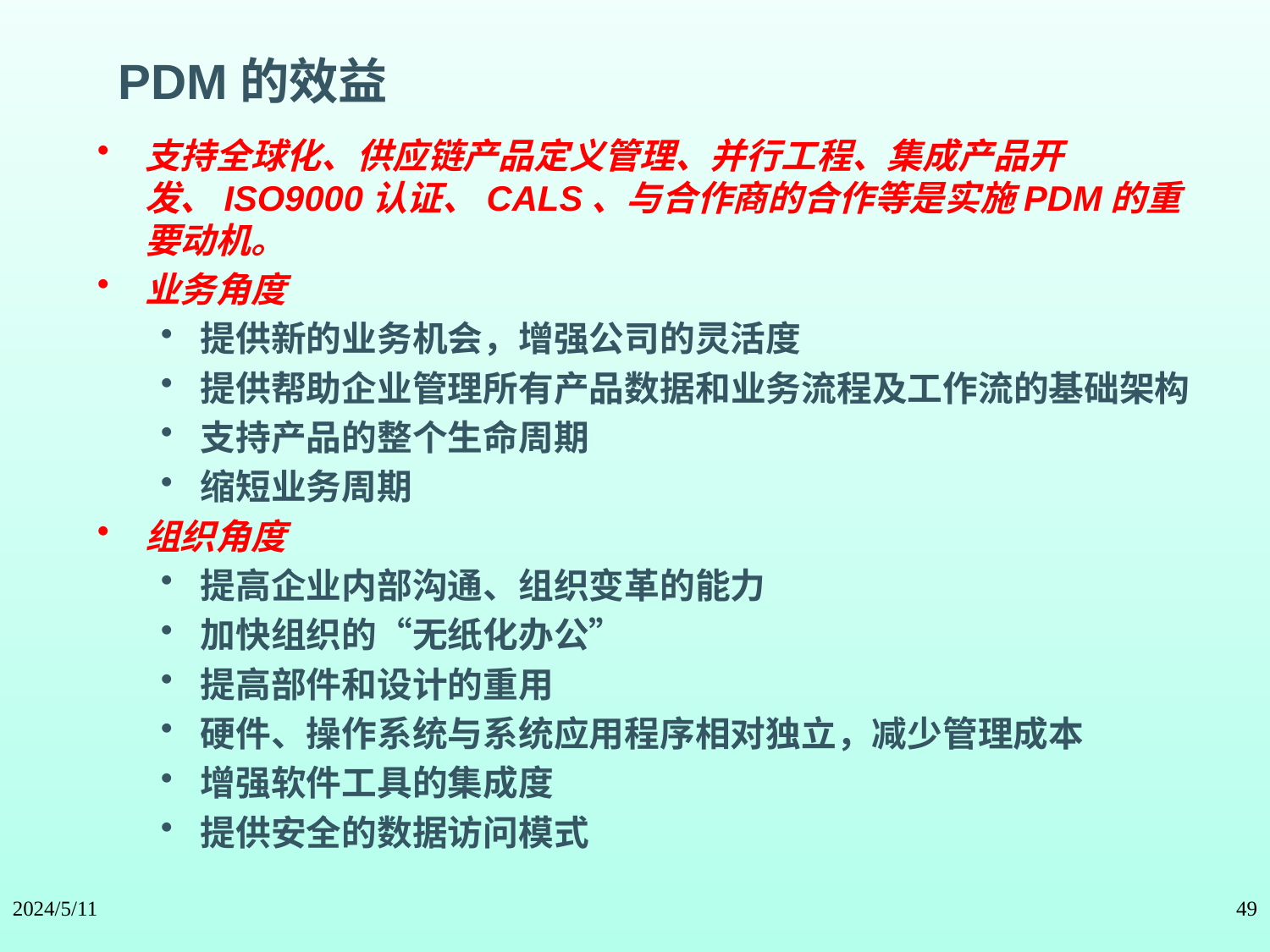

PDM的效益
支持全球化、供应链产品定义管理、并行工程、集成产品开发、ISO9000认证、CALS、与合作商的合作等是实施PDM的重要动机。
业务角度
提供新的业务机会，增强公司的灵活度
提供帮助企业管理所有产品数据和业务流程及工作流的基础架构
支持产品的整个生命周期
缩短业务周期
组织角度
提高企业内部沟通、组织变革的能力
加快组织的“无纸化办公”
提高部件和设计的重用
硬件、操作系统与系统应用程序相对独立，减少管理成本
增强软件工具的集成度
提供安全的数据访问模式
2024/5/11
49